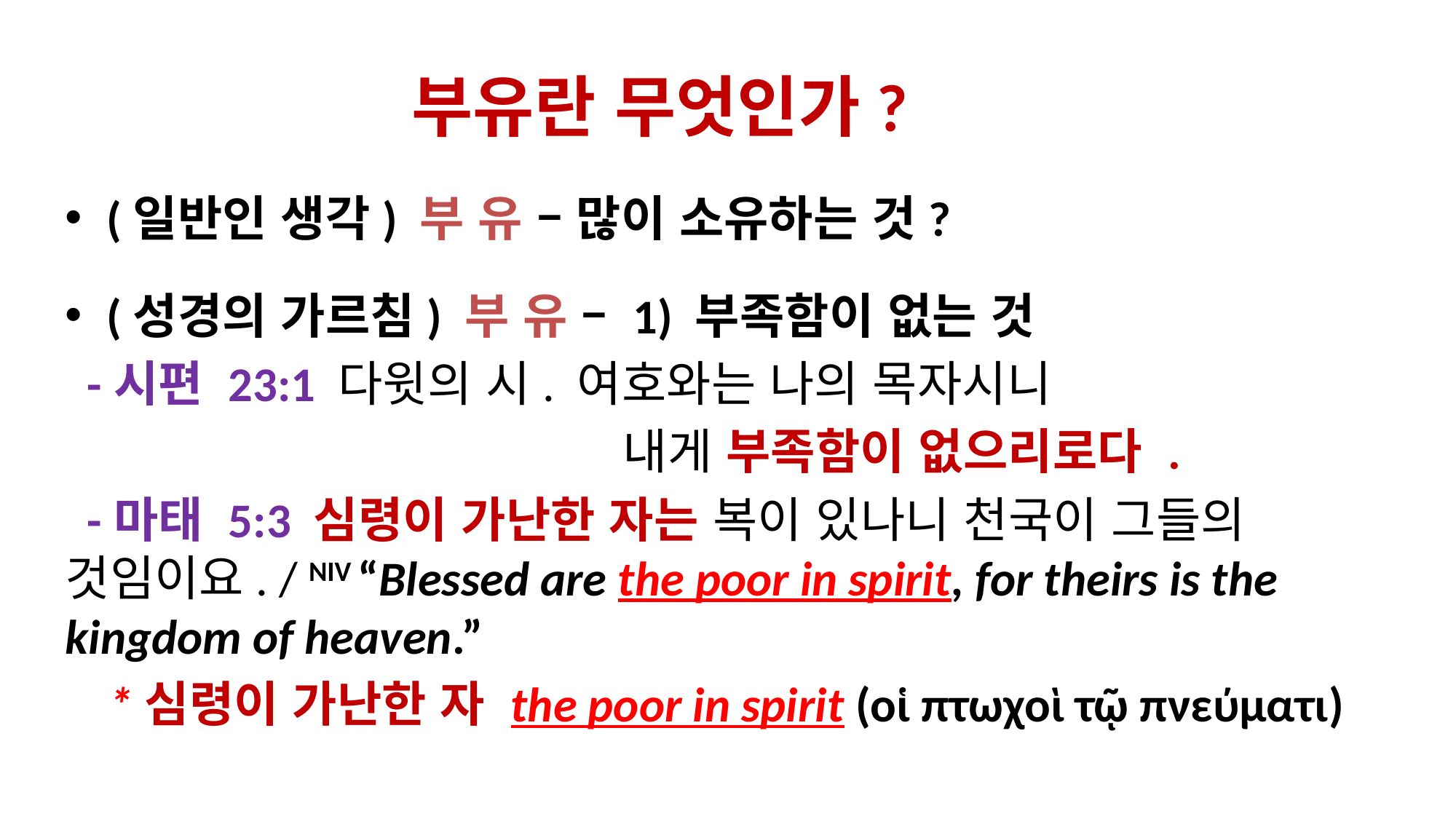

# 부유란 무엇인가?
(일반인 생각) 부 유 – 많이 소유하는 것?

(성경의 가르침) 부 유 – 1) 부족함이 없는 것
  -시편 23:1 다윗의 시. 여호와는 나의 목자시니
                                        내게 부족함이 없으리로다 .
  -마태 5:3 심령이 가난한 자는 복이 있나니 천국이 그들의 것임이요. / NIV “Blessed are the poor in spirit, for theirs is the kingdom of heaven.”
    *심령이 가난한 자 the poor in spirit (οἱ πτωχοὶ τῷ πνεύματι)